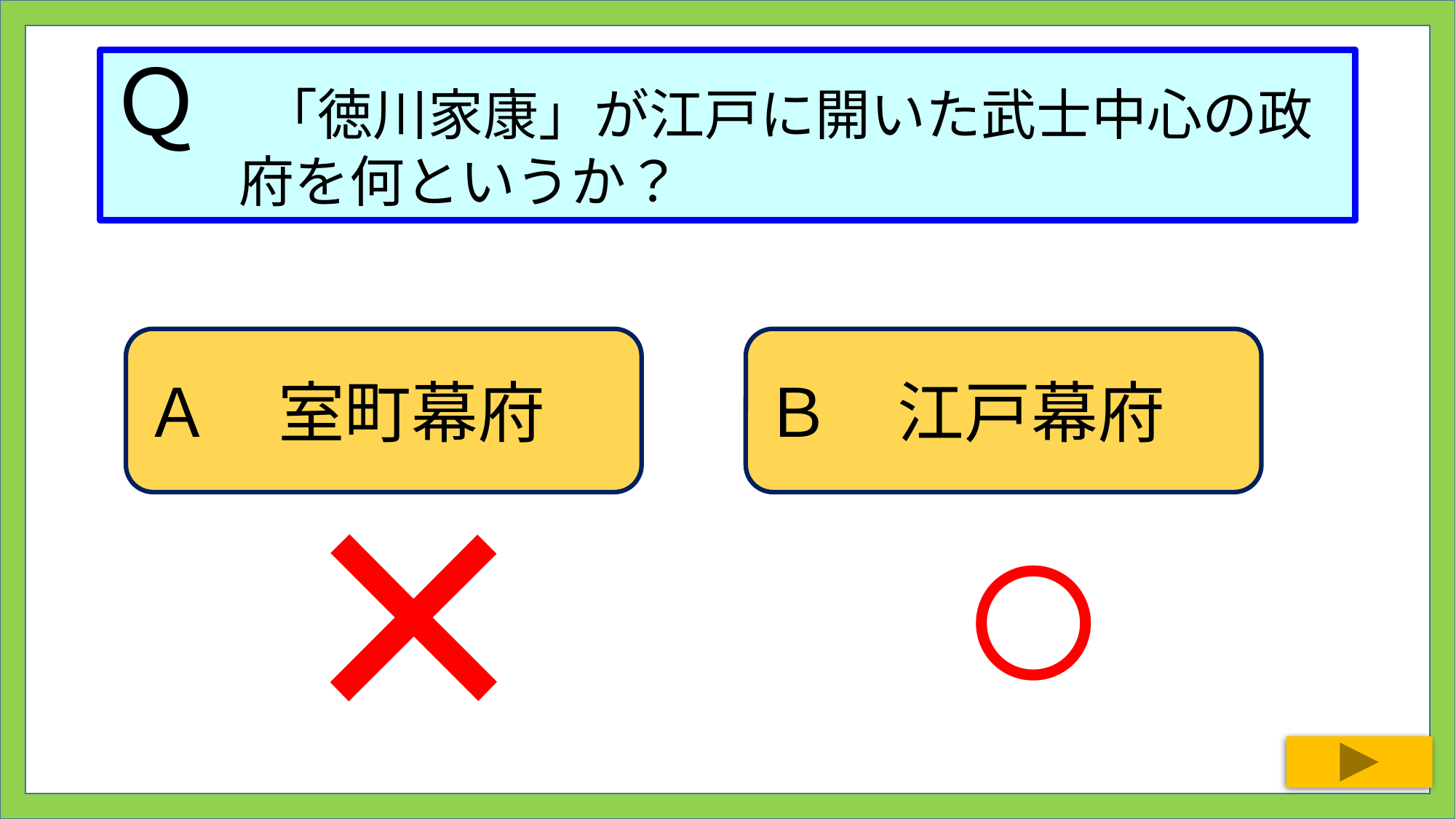

# Ｑ　「徳川家康」が江戸に開いた武士中心の政府を何というか？
Ｂ　江戸幕府
Ａ　室町幕府
×
○